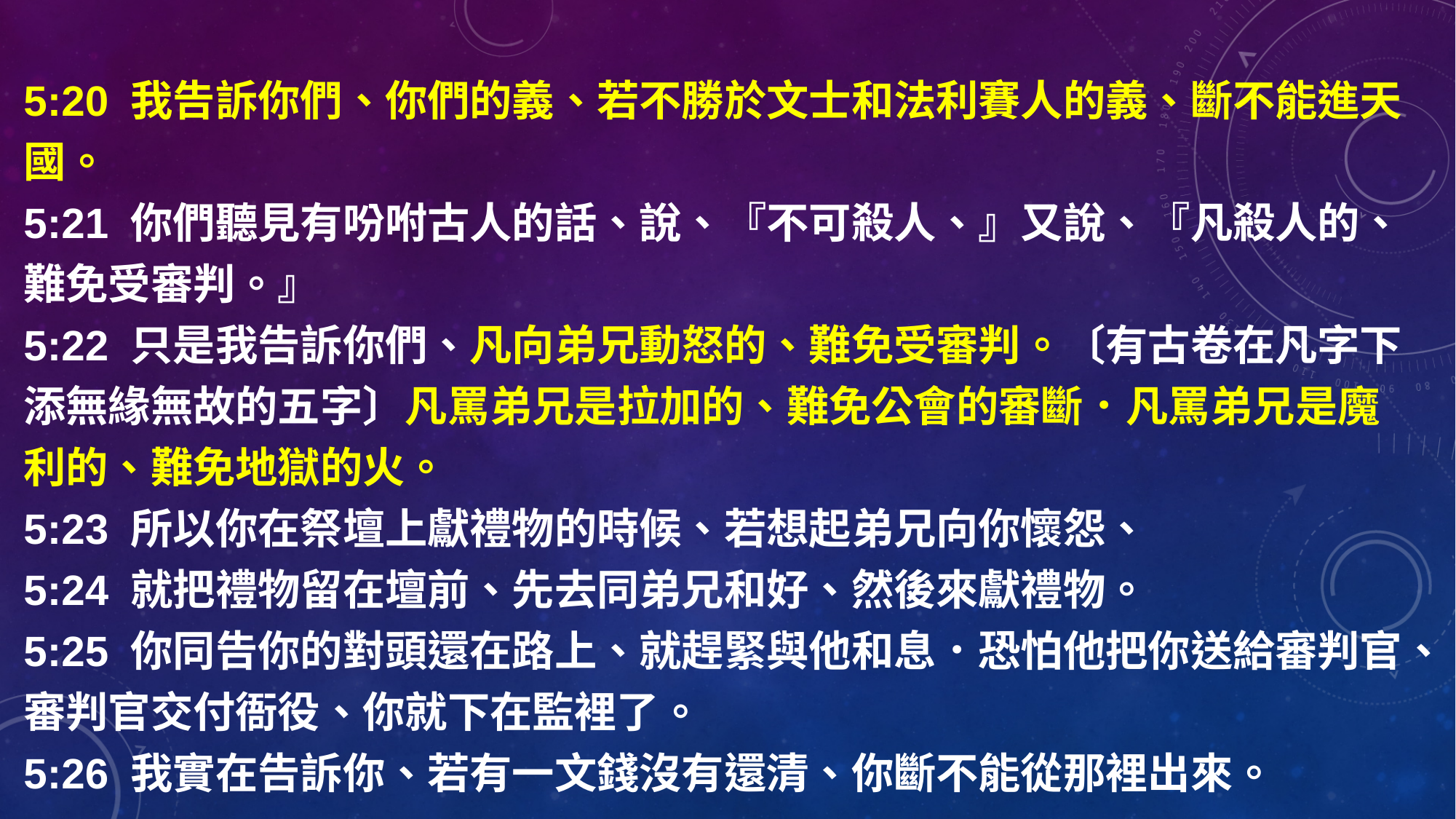

5:20 我告訴你們、你們的義、若不勝於文士和法利賽人的義、斷不能進天國。
5:21 你們聽見有吩咐古人的話、說、『不可殺人、』又說、『凡殺人的、難免受審判。』
5:22 只是我告訴你們、凡向弟兄動怒的、難免受審判。〔有古卷在凡字下添無緣無故的五字〕凡罵弟兄是拉加的、難免公會的審斷．凡罵弟兄是魔利的、難免地獄的火。
5:23 所以你在祭壇上獻禮物的時候、若想起弟兄向你懷怨、
5:24 就把禮物留在壇前、先去同弟兄和好、然後來獻禮物。
5:25 你同告你的對頭還在路上、就趕緊與他和息．恐怕他把你送給審判官、審判官交付衙役、你就下在監裡了。
5:26 我實在告訴你、若有一文錢沒有還清、你斷不能從那裡出來。